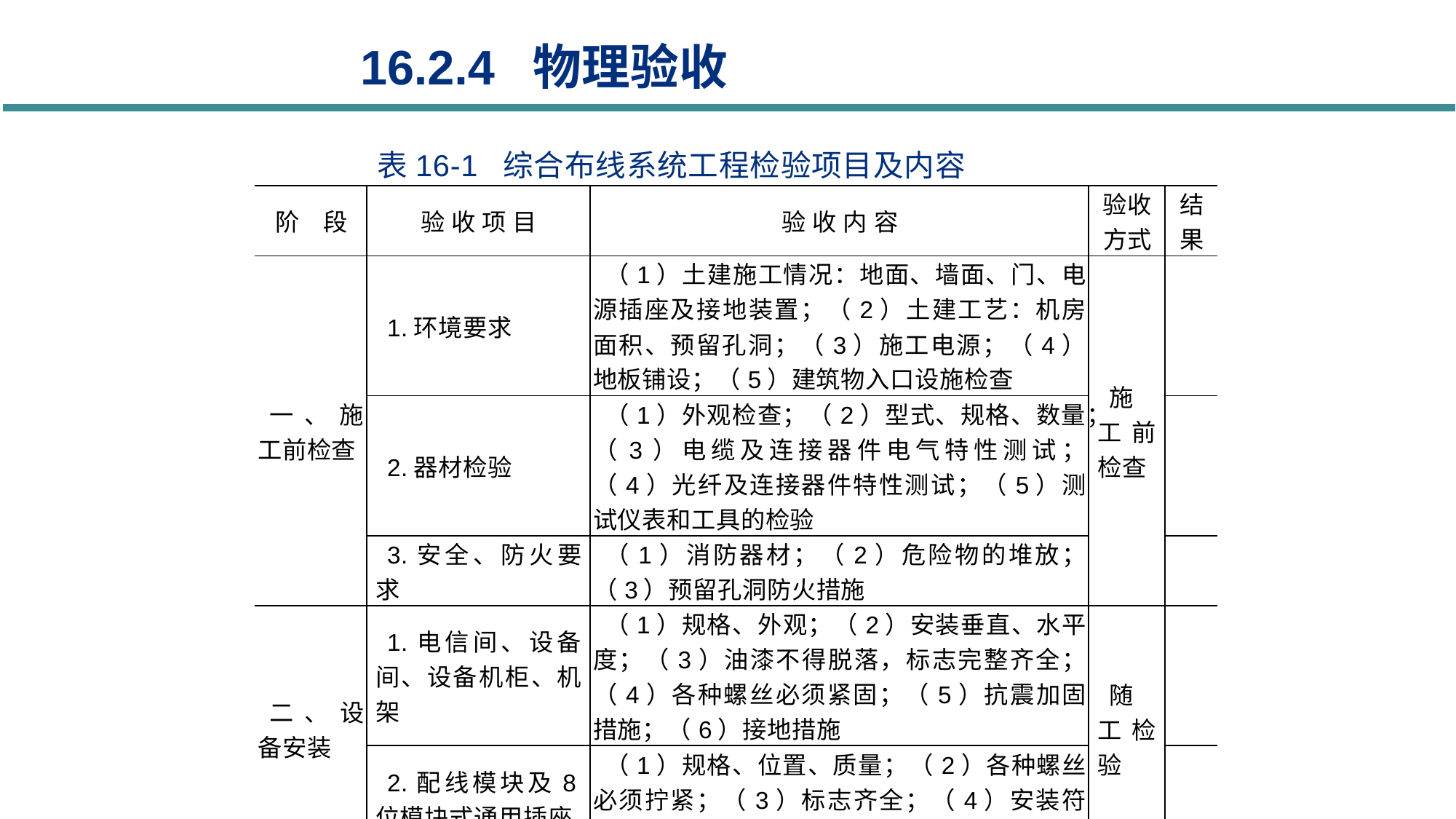

16.2.4  物理验收
表16-1  综合布线系统工程检验项目及内容
| 阶 段 | 验 收 项 目 | 验 收 内 容 | 验收方式 | 结果 |
| --- | --- | --- | --- | --- |
| 一、施工前检查 | 1.环境要求 | （1）土建施工情况：地面、墙面、门、电源插座及接地装置；（2）土建工艺：机房面积、预留孔洞；（3）施工电源；（4）地板铺设；（5）建筑物入口设施检查 | 施工前检查 |  |
|  | 2.器材检验 | （1）外观检查；（2）型式、规格、数量；（3）电缆及连接器件电气特性测试；（4）光纤及连接器件特性测试；（5）测试仪表和工具的检验 |  |  |
|  | 3.安全、防火要求 | （1）消防器材；（2）危险物的堆放；（3）预留孔洞防火措施 |  |  |
| 二、设备安装 | 1.电信间、设备间、设备机柜、机架 | （1）规格、外观；（2）安装垂直、水平度；（3）油漆不得脱落，标志完整齐全；（4）各种螺丝必须紧固；（5）抗震加固措施；（6）接地措施 | 随工检验 |  |
|  | 2.配线模块及8位模块式通用插座 | （1）规格、位置、质量；（2）各种螺丝必须拧紧；（3）标志齐全；（4）安装符合工艺要求；（5）屏蔽层可靠连接 |  |  |